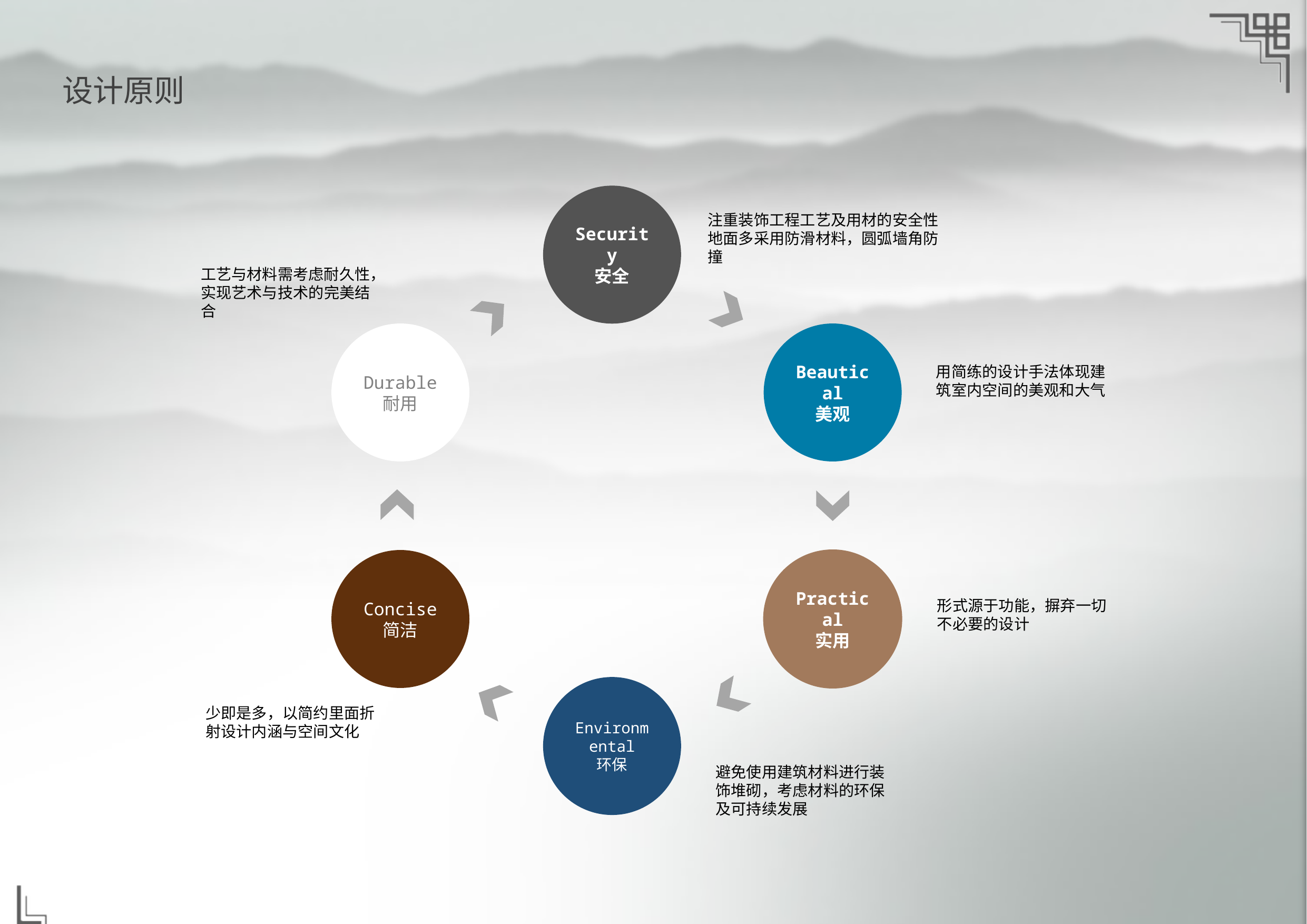

设计原则
Security
安全
注重装饰工程工艺及用材的安全性
地面多采用防滑材料，圆弧墙角防撞
工艺与材料需考虑耐久性，实现艺术与技术的完美结合

Durable
耐用
Beautical
美观
用简练的设计手法体现建筑室内空间的美观和大气

Concise
简洁
Practical
实用
形式源于功能，摒弃一切不必要的设计
Environmental
环保

少即是多，以简约里面折射设计内涵与空间文化
避免使用建筑材料进行装饰堆砌，考虑材料的环保及可持续发展